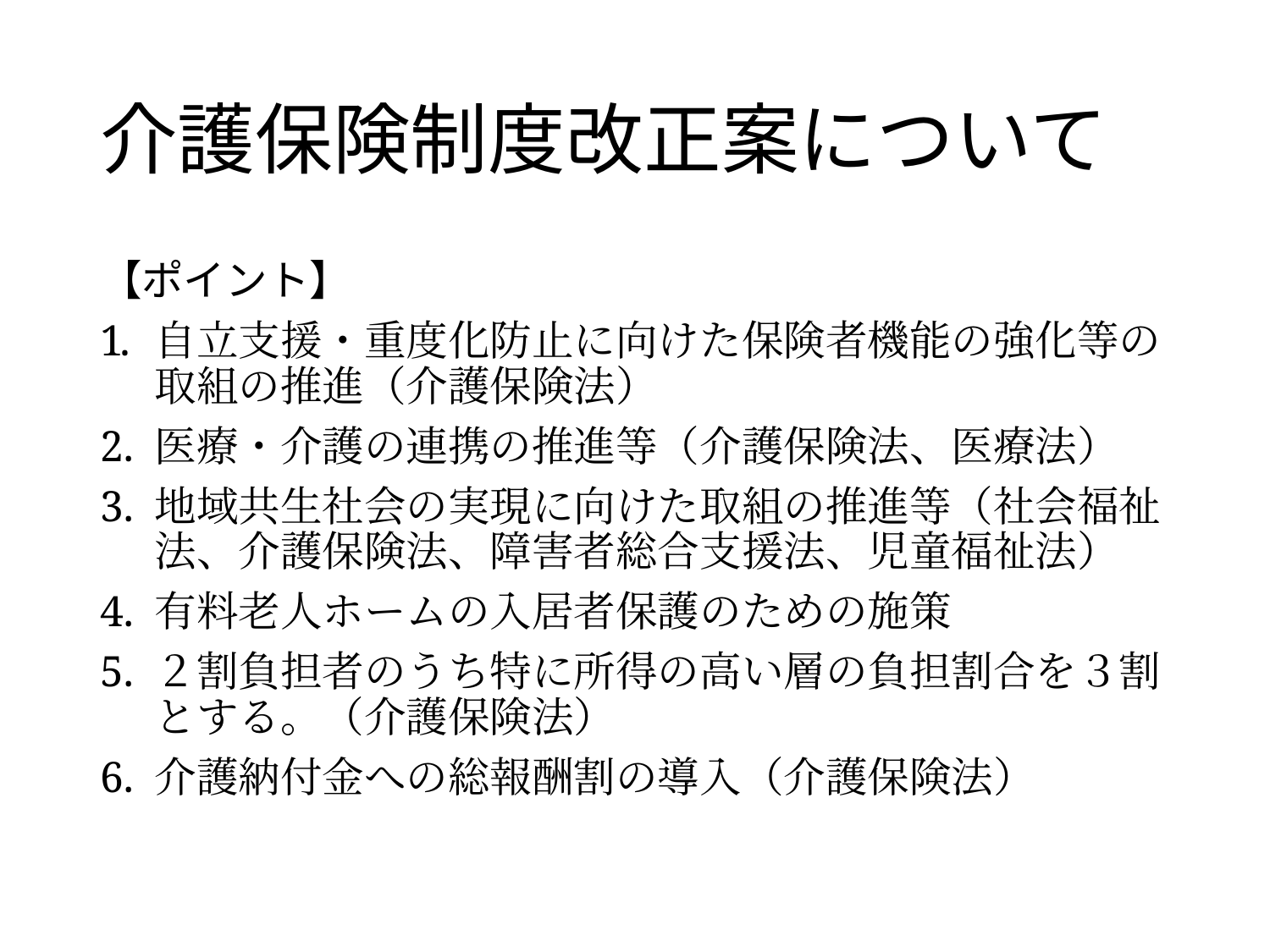

# 介護保険制度改正案について
【ポイント】
自立支援・重度化防止に向けた保険者機能の強化等の取組の推進（介護保険法）
医療・介護の連携の推進等（介護保険法、医療法）
地域共生社会の実現に向けた取組の推進等（社会福祉法、介護保険法、障害者総合支援法、児童福祉法）
有料老人ホームの入居者保護のための施策
２割負担者のうち特に所得の高い層の負担割合を３割とする。（介護保険法）
介護納付金への総報酬割の導入（介護保険法）